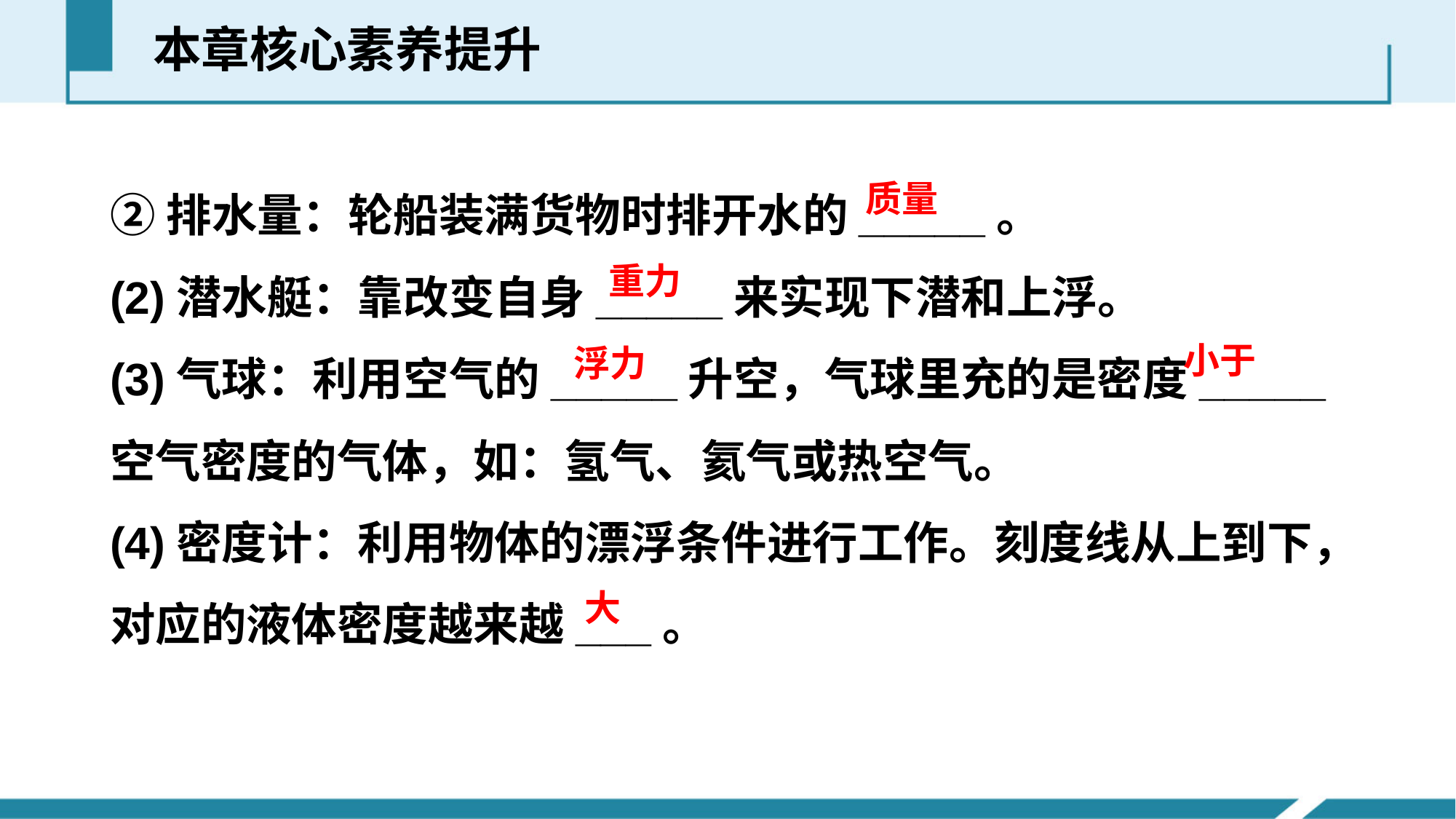

本章核心素养提升
②排水量：轮船装满货物时排开水的_____。
(2)潜水艇：靠改变自身_____来实现下潜和上浮。
(3)气球：利用空气的_____升空，气球里充的是密度_____空气密度的气体，如：氢气、氦气或热空气。
(4)密度计：利用物体的漂浮条件进行工作。刻度线从上到下，对应的液体密度越来越___。
质量
重力
小于
浮力
大